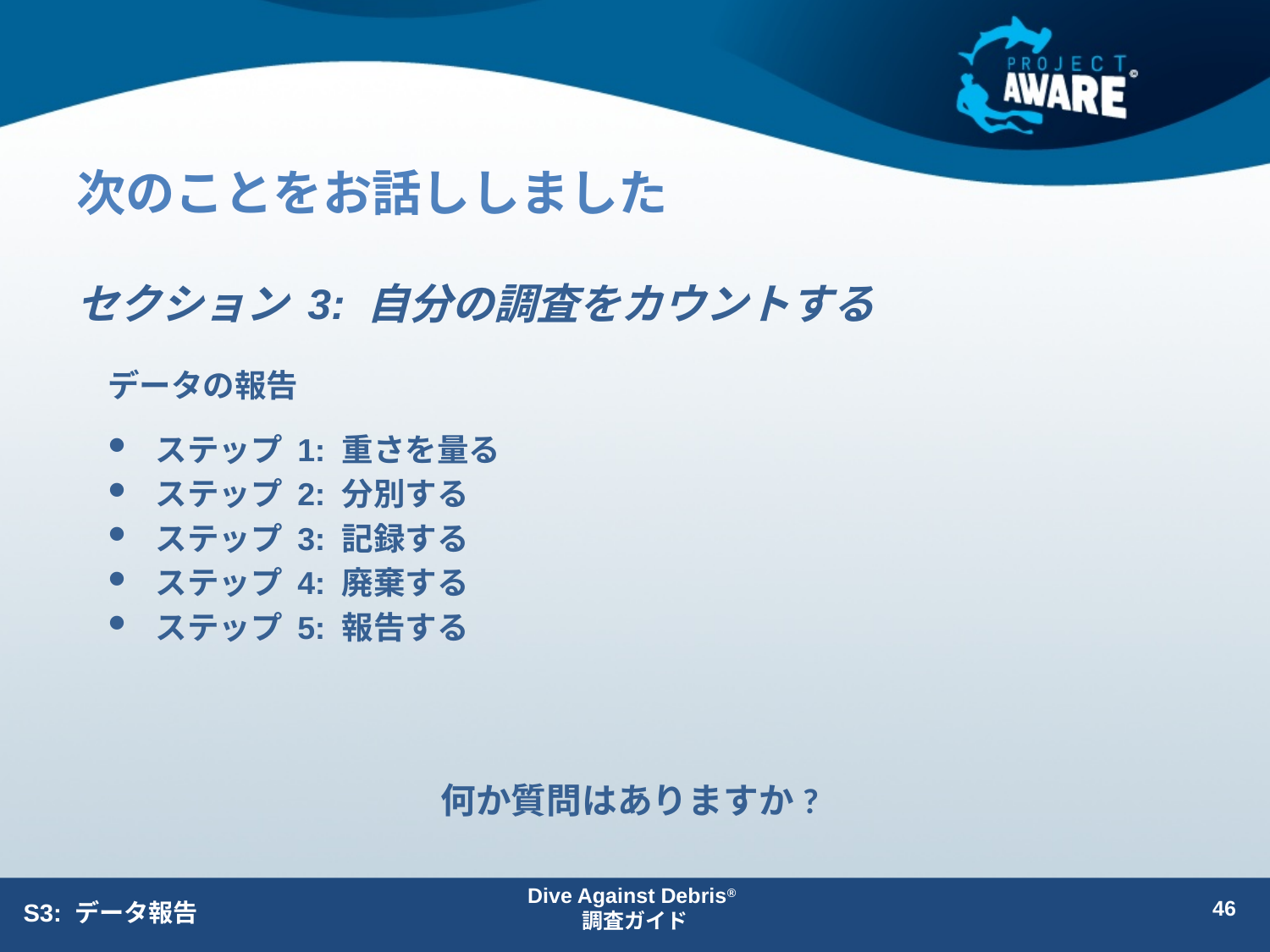

# 次のことをお話ししました
セクション 3: 自分の調査をカウントする
データの報告
ステップ 1: 重さを量る
ステップ 2: 分別する
ステップ 3: 記録する
ステップ 4: 廃棄する
ステップ 5: 報告する

何か質問はありますか?

Dive Against Debris®
調査ガイド
46
S3: データ報告